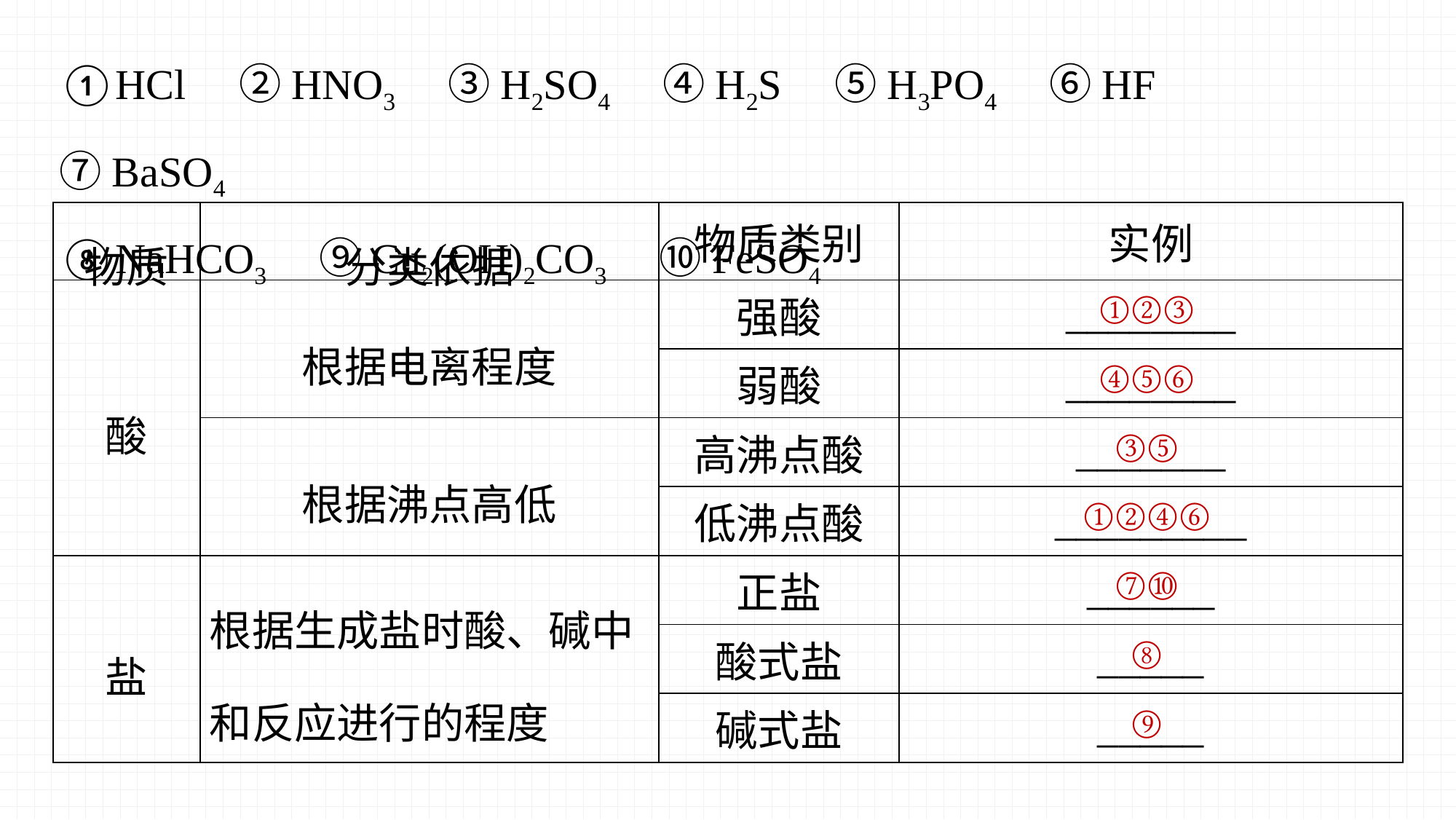

①HCl　②HNO3　③H2SO4　④H2S　⑤H3PO4　⑥HF　⑦BaSO4
⑧NaHCO3　⑨Cu2(OH)2CO3　⑩FeSO4
| 物质 | 分类依据 | 物质类别 | 实例 |
| --- | --- | --- | --- |
| 酸 | 根据电离程度 | 强酸 | \_\_\_\_\_\_\_\_ |
|  |  | 弱酸 | \_\_\_\_\_\_\_\_ |
|  | 根据沸点高低 | 高沸点酸 | \_\_\_\_\_\_\_ |
|  |  | 低沸点酸 | \_\_\_\_\_\_\_\_\_ |
| 盐 | 根据生成盐时酸、碱中和反应进行的程度 | 正盐 | \_\_\_\_\_\_ |
|  |  | 酸式盐 | \_\_\_\_\_ |
|  |  | 碱式盐 | \_\_\_\_\_ |
①②③
④⑤⑥
③⑤
①②④⑥
⑦⑩
⑧
⑨